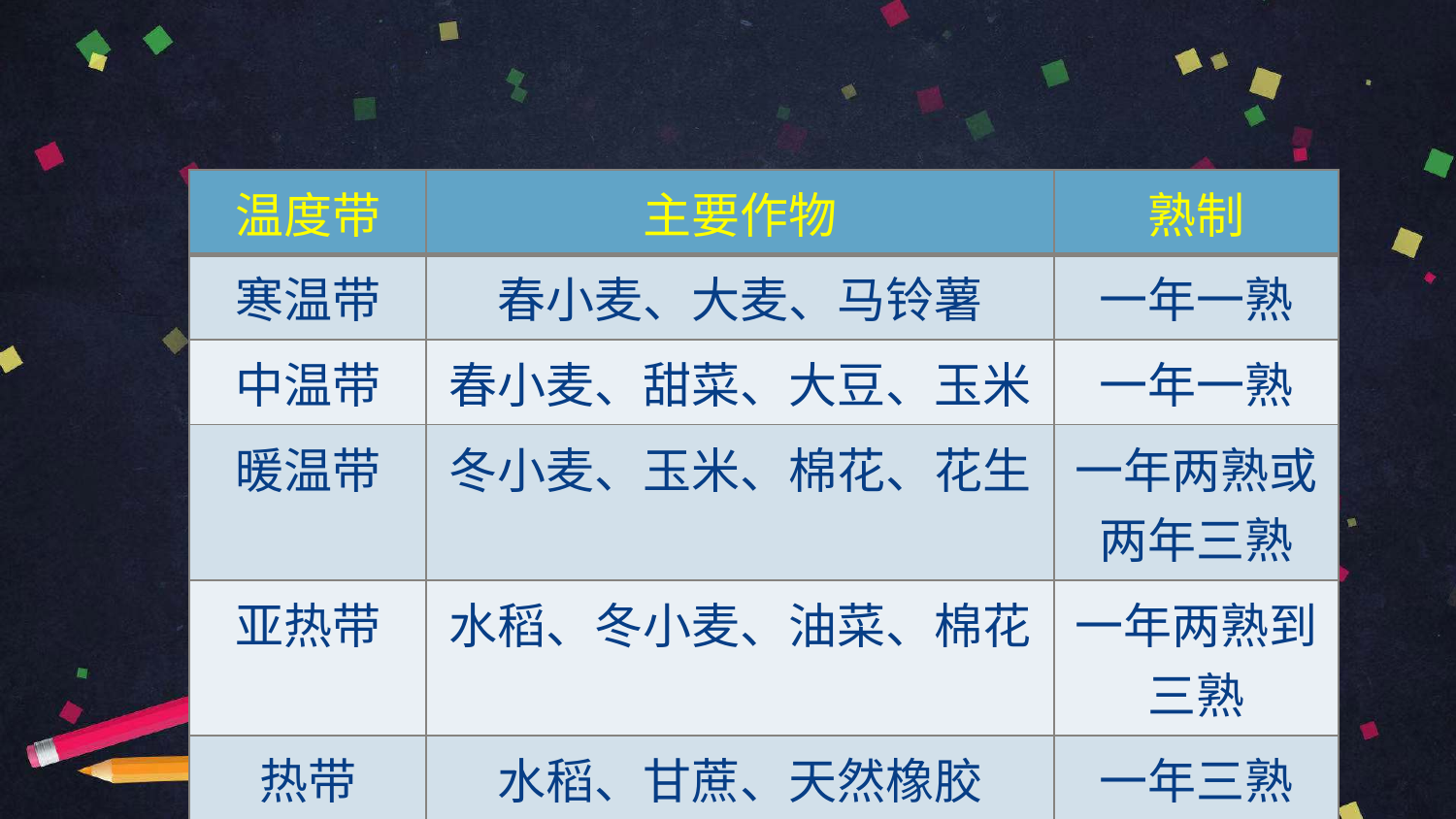

| 温度带 | 主要作物 | 熟制 |
| --- | --- | --- |
| 寒温带 | 春小麦、大麦、马铃薯 | 一年一熟 |
| 中温带 | 春小麦、甜菜、大豆、玉米 | 一年一熟 |
| 暖温带 | 冬小麦、玉米、棉花、花生 | 一年两熟或两年三熟 |
| 亚热带 | 水稻、冬小麦、油菜、棉花 | 一年两熟到三熟 |
| 热带 | 水稻、甘蔗、天然橡胶 | 一年三熟 |